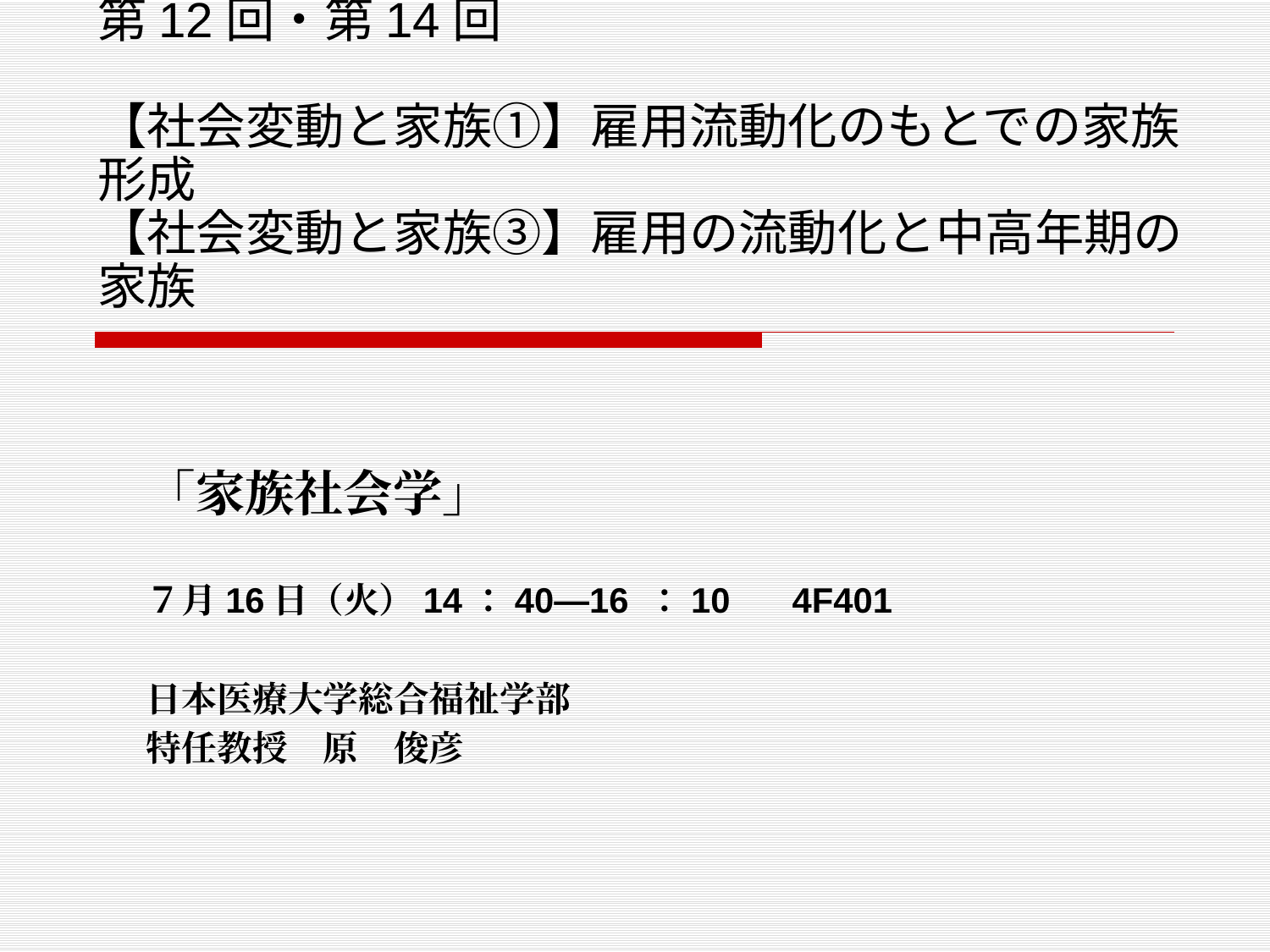

# 第12回・第14回 【社会変動と家族①】雇用流動化のもとでの家族形成 【社会変動と家族③】雇用の流動化と中高年期の家族
「家族社会学」

７月16日（火）14：40―16 ：10 　4F401

日本医療大学総合福祉学部
特任教授　原　俊彦